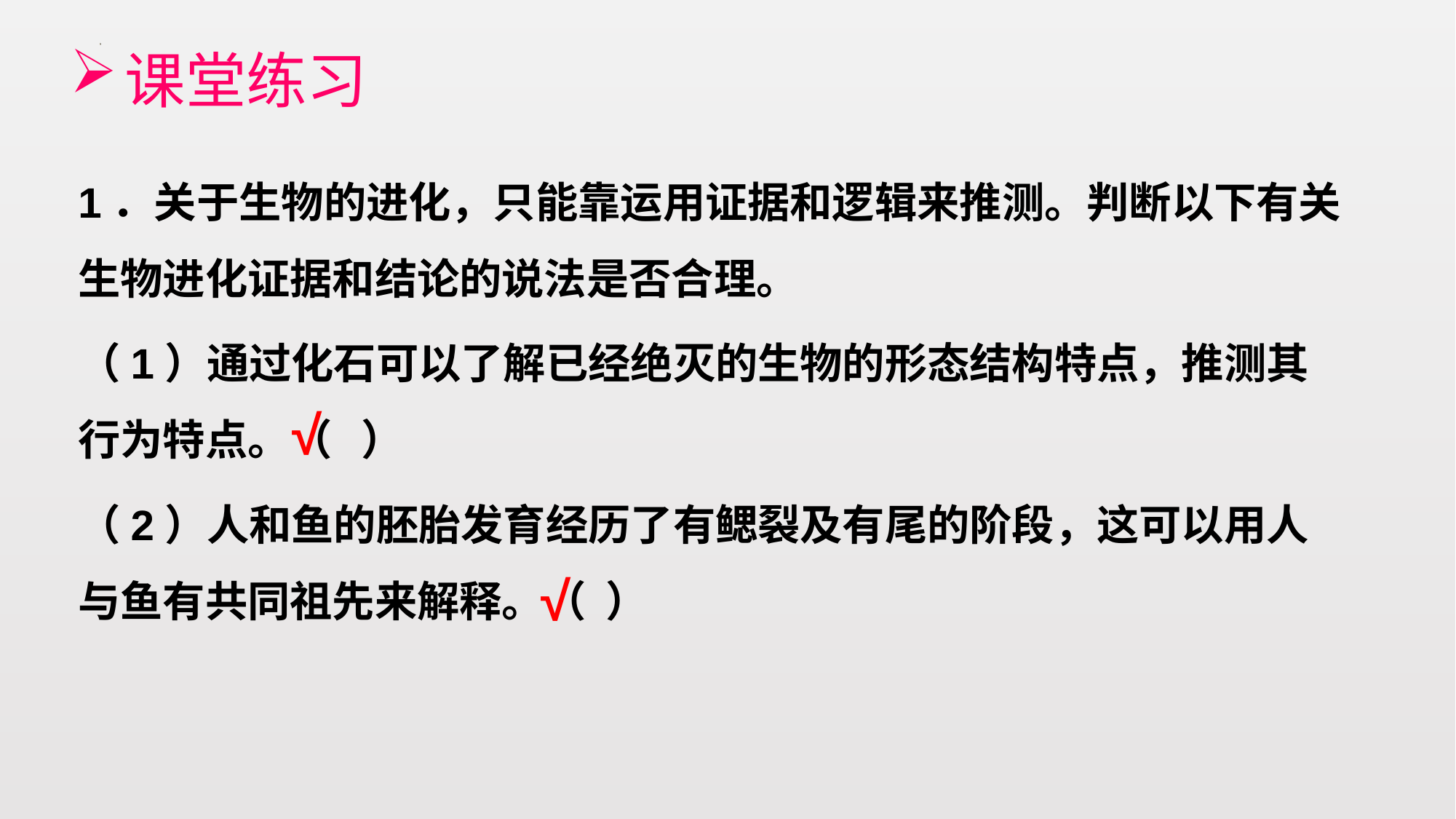

课堂练习
1．关于生物的进化，只能靠运用证据和逻辑来推测。判断以下有关生物进化证据和结论的说法是否合理。
（1）通过化石可以了解已经绝灭的生物的形态结构特点，推测其行为特点。（   ）
（2）人和鱼的胚胎发育经历了有鳃裂及有尾的阶段，这可以用人与鱼有共同祖先来解释。（  ）
√
√